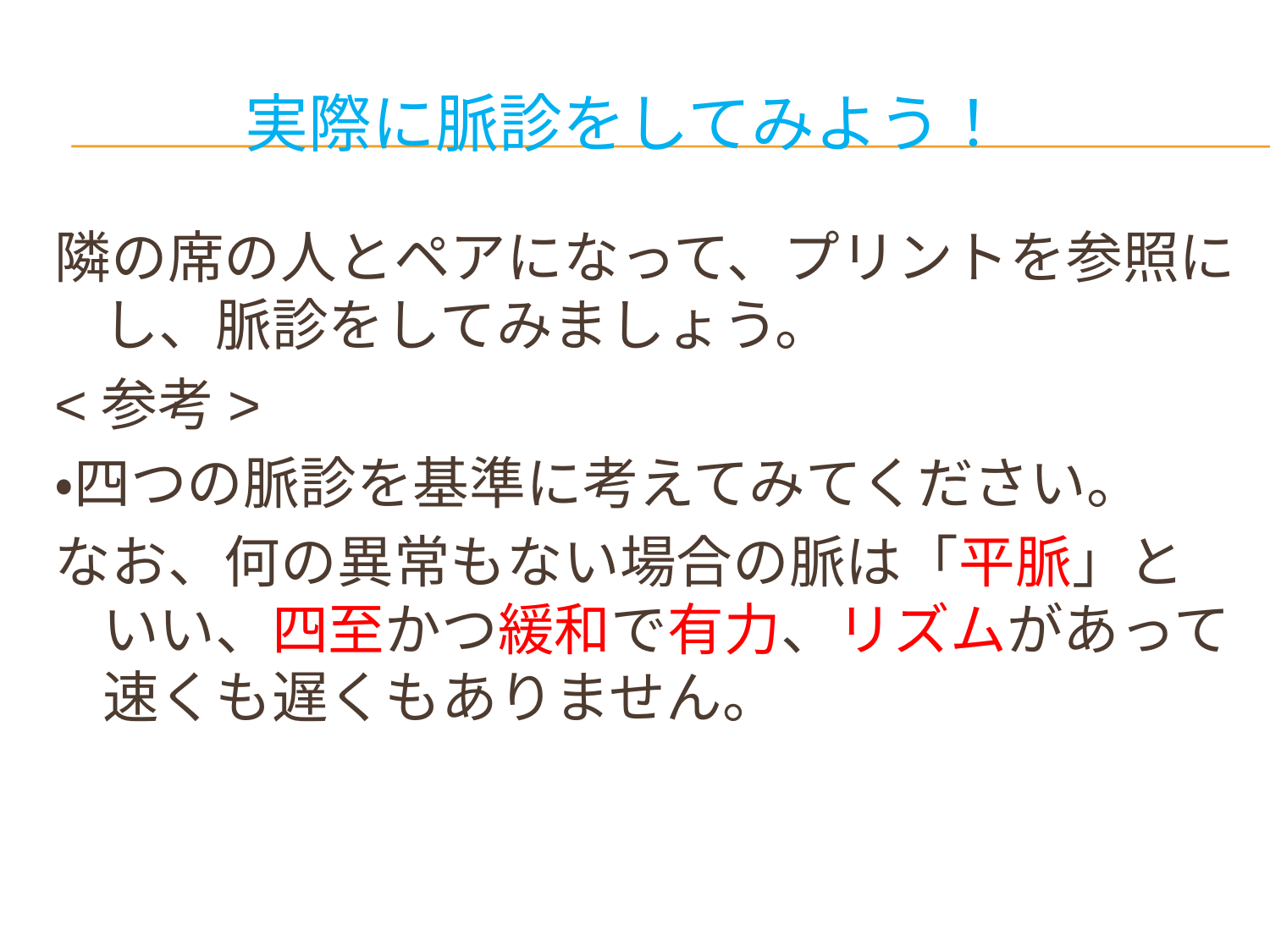

# 実際に脈診をしてみよう！
隣の席の人とペアになって、プリントを参照にし、脈診をしてみましょう。
<参考>
・四つの脈診を基準に考えてみてください。
なお、何の異常もない場合の脈は「平脈」といい、四至かつ緩和で有力、リズムがあって速くも遅くもありません。